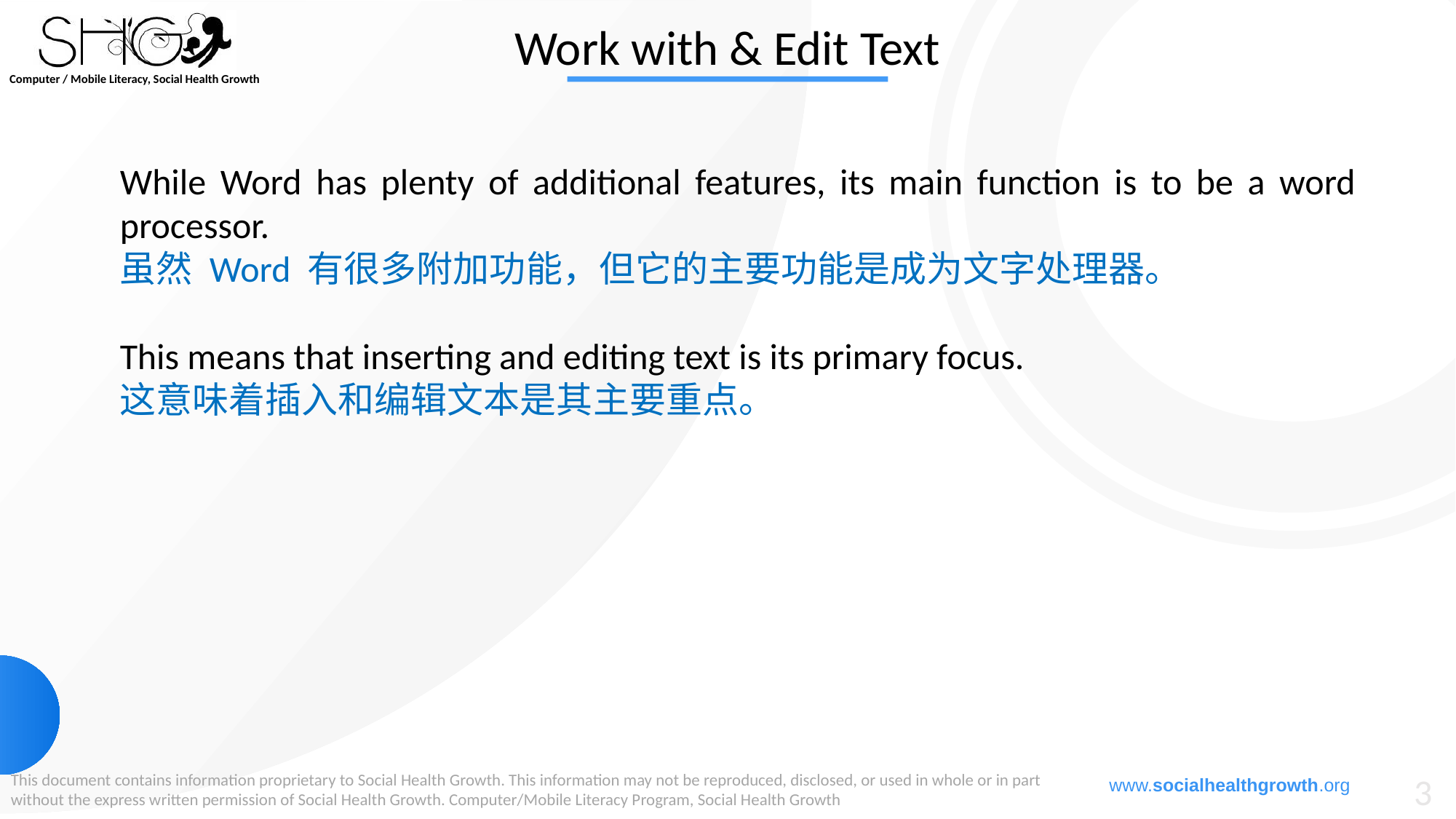

Work with & Edit Text
While Word has plenty of additional features, its main function is to be a word processor.
虽然 Word 有很多附加功能，但它的主要功能是成为文字处理器。

This means that inserting and editing text is its primary focus.
这意味着插入和编辑文本是其主要重点。